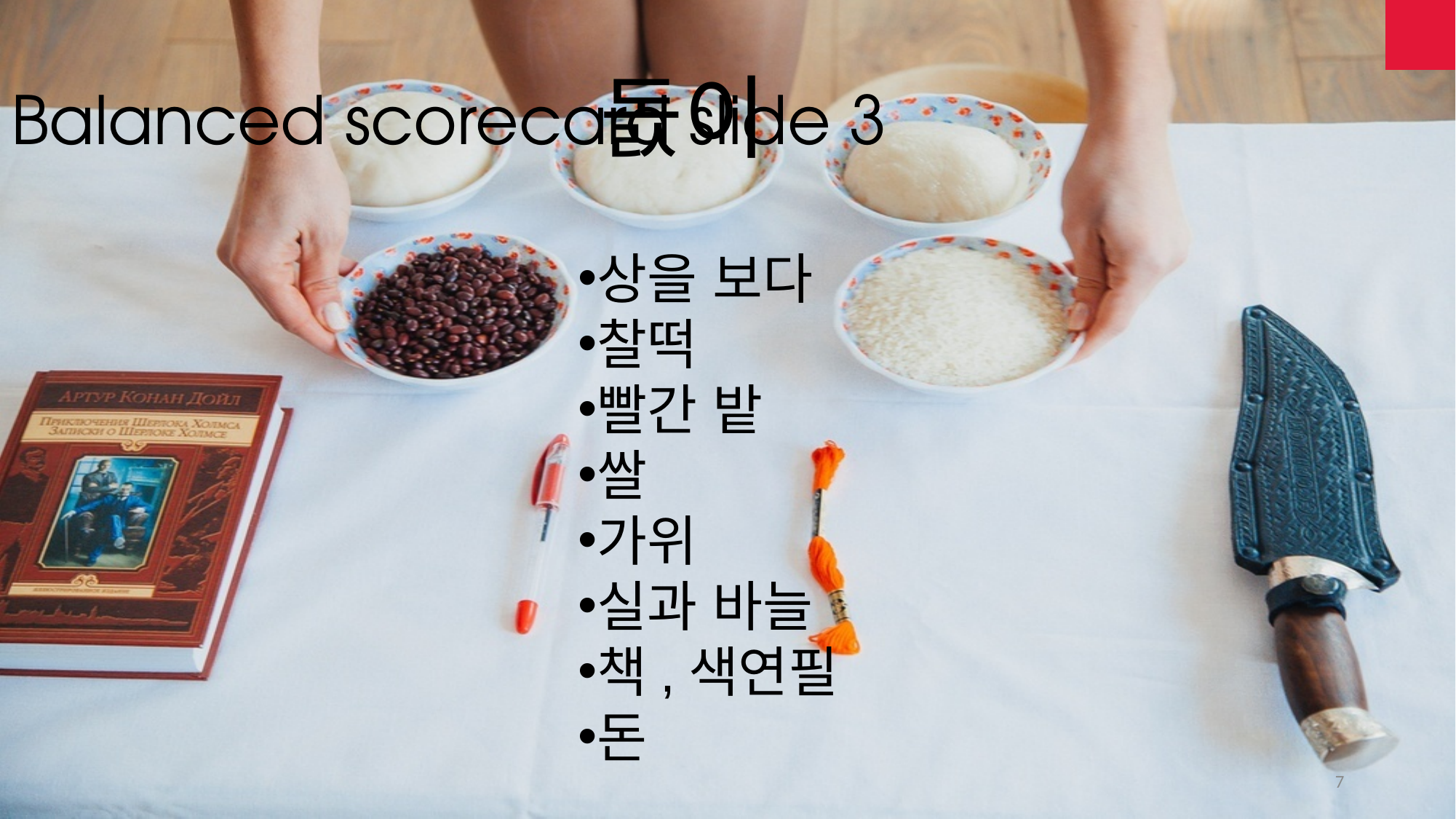

Balanced scorecard slide 3
돐이
상을 보다
찰떡
빨간 밭
쌀
가위
실과 바늘
책,색연필
돈
7